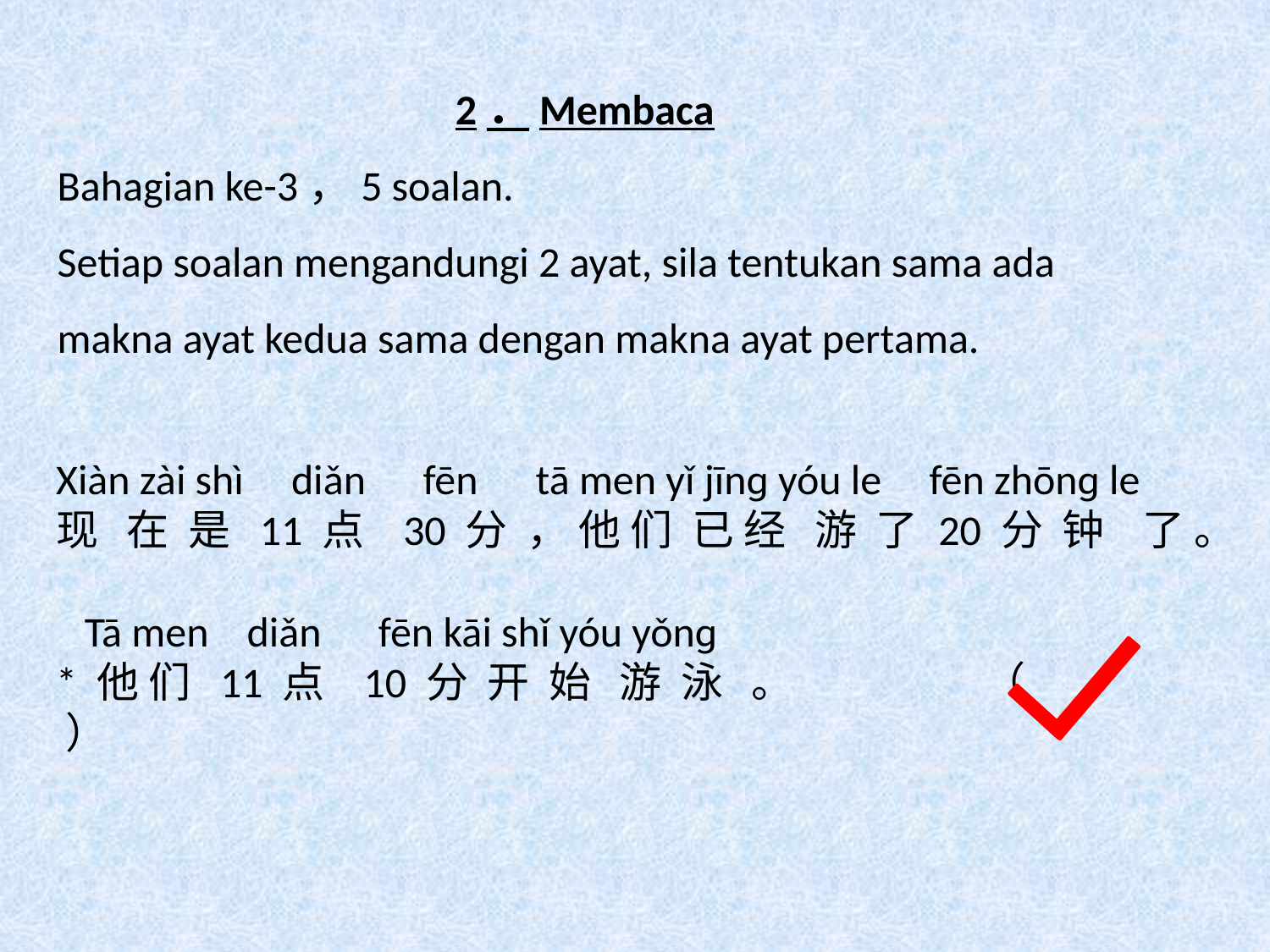

2．Membaca
Bahagian ke-3，5 soalan.
Setiap soalan mengandungi 2 ayat, sila tentukan sama ada makna ayat kedua sama dengan makna ayat pertama.
Xiàn zài shì     diǎn      fēn      tā men yǐ jīnɡ yóu le     fēn zhōnɡ le
现   在  是  11 点   30 分  ， 他 们  已 经   游  了 20 分  钟    了 。

   Tā men    diǎn      fēn kāi shǐ yóu yǒnɡ
* 他 们  11 点   10 分  开  始   游  泳   。                    （                  ）